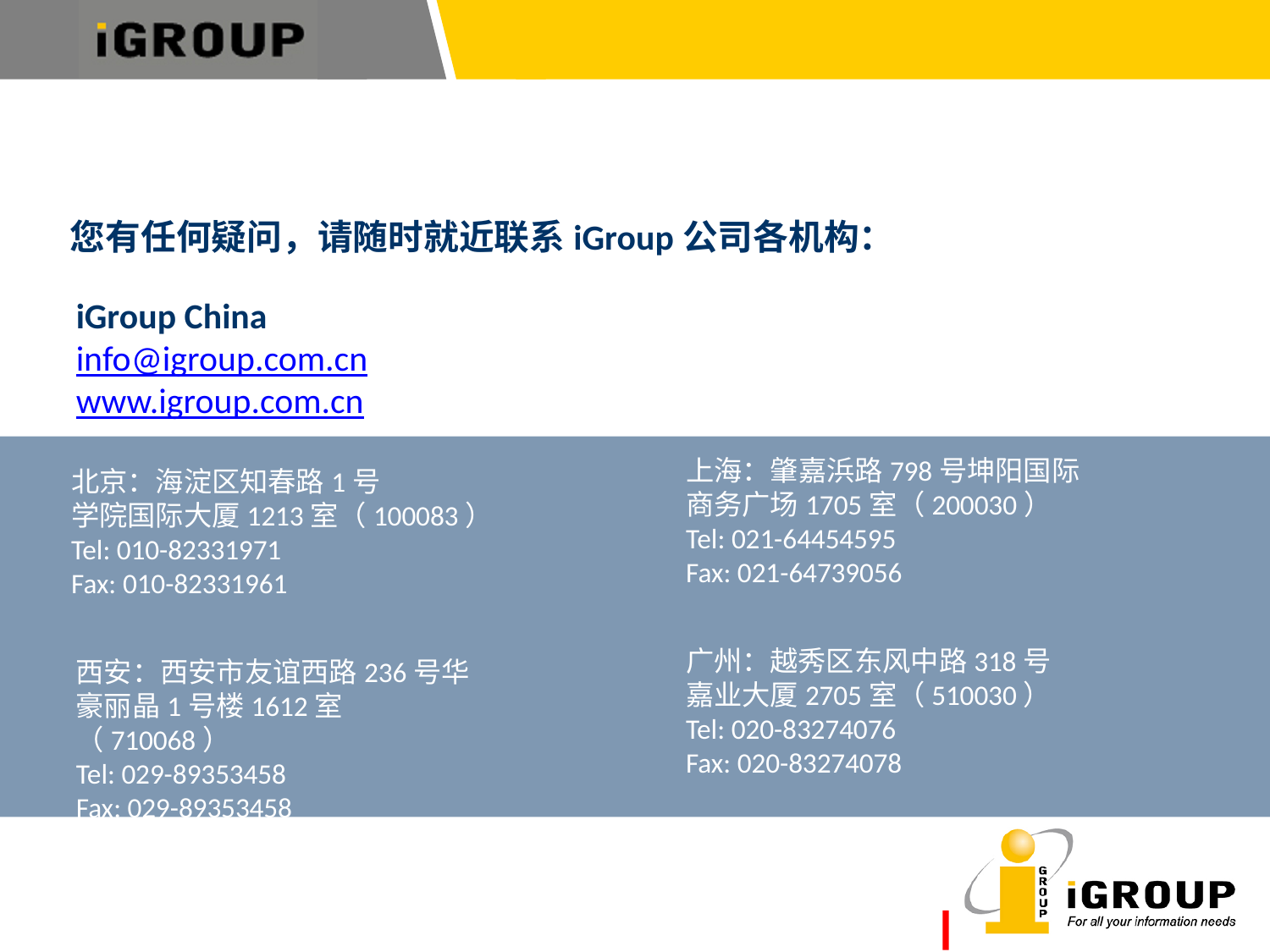

您有任何疑问，请随时就近联系iGroup公司各机构：
iGroup China
info@igroup.com.cn
www.igroup.com.cn

上海：肇嘉浜路798号坤阳国际
商务广场1705室（200030）
Tel: 021-64454595
Fax: 021-64739056
北京：海淀区知春路1号
学院国际大厦1213室（100083）
Tel: 010-82331971
Fax: 010-82331961
广州：越秀区东风中路318号
嘉业大厦2705室（510030）
Tel: 020-83274076
Fax: 020-83274078
西安：西安市友谊西路236号华豪丽晶1号楼1612室（710068）
Tel: 029-89353458
Fax: 029-89353458